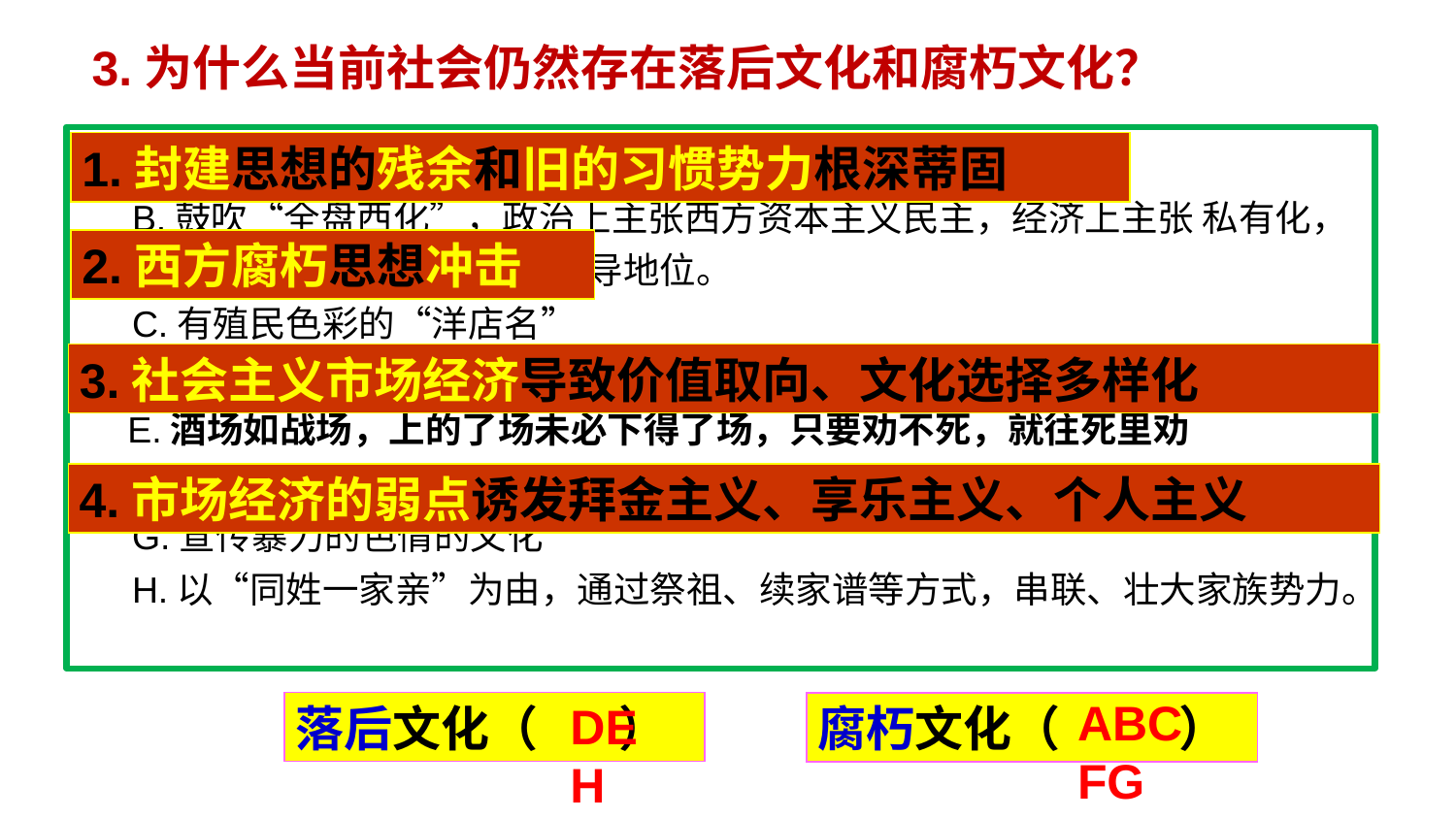

3.为什么当前社会仍然存在落后文化和腐朽文化？
判断：哪些是落后文化，哪些是腐朽文化？
A.宣扬“三纲五常”、“三从四德” 等封建思想
B.鼓吹“全盘西化”，政治上主张西方资本主义民主，经济上主张 私有化，思想上主张取消马克思主义的指导地位。
C.有殖民色彩的“洋店名”
D.婚事大操大办，讲排场、挥霍性消费
     E.酒场如战场，上的了场未必下得了场，只要劝不死，就往死里劝
F.具有明显的反人类、反社会、反道德特征的邪教文化
G.宣传暴力的色情的文化
H.以“同姓一家亲”为由，通过祭祖、续家谱等方式，串联、壮大家族势力。
1.封建思想的残余和旧的习惯势力根深蒂固
2.西方腐朽思想冲击
3.社会主义市场经济导致价值取向、文化选择多样化
4.市场经济的弱点诱发拜金主义、享乐主义、个人主义
ABCFG
DEH
落后文化（　   ）
腐朽文化（　　  ）